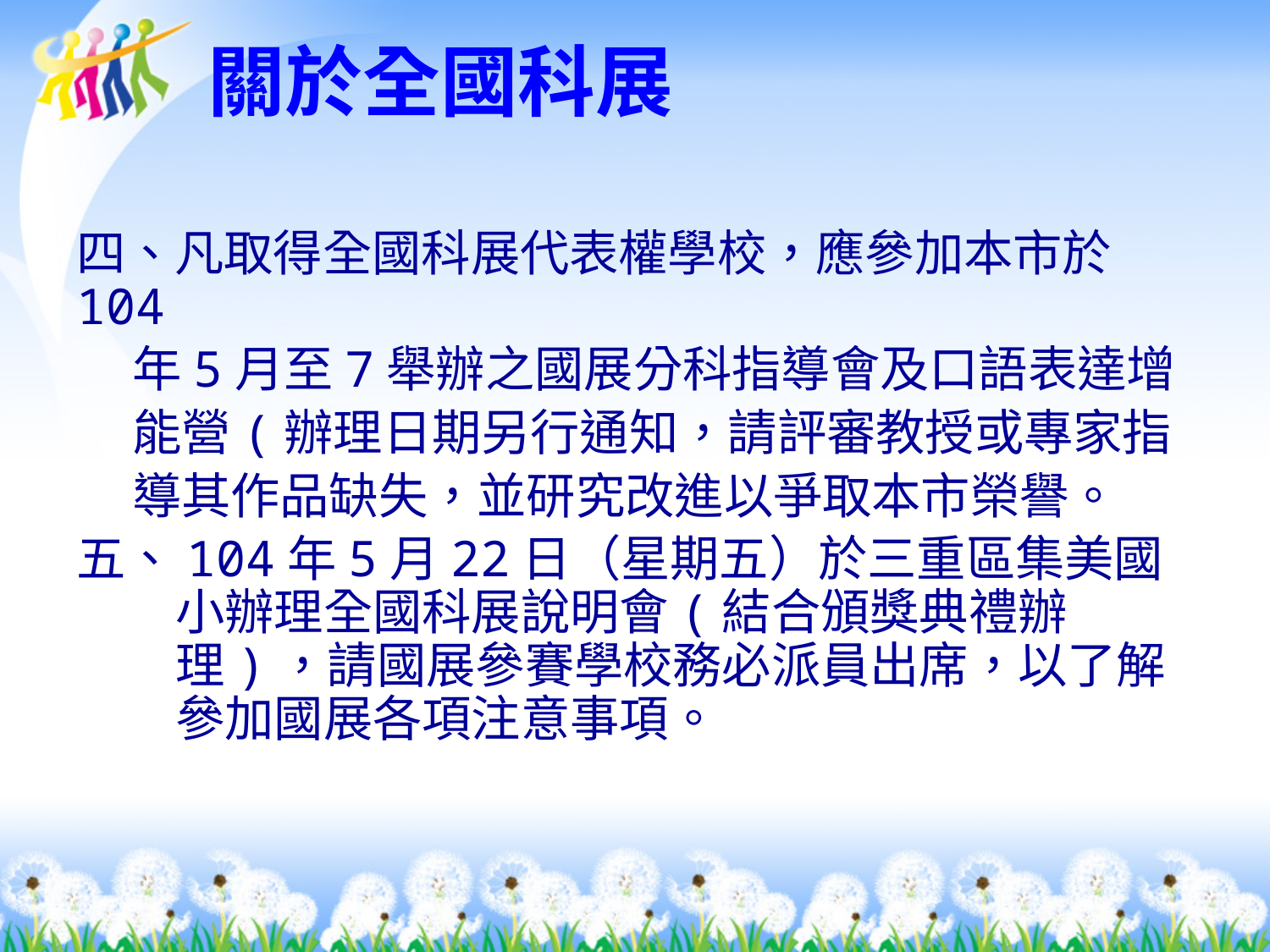

四、凡取得全國科展代表權學校，應參加本市於104
    年5月至7舉辦之國展分科指導會及口語表達增
    能營(辦理日期另行通知，請評審教授或專家指
    導其作品缺失，並研究改進以爭取本市榮譽。
五、104年5月22日（星期五）於三重區集美國小辦理全國科展說明會(結合頒獎典禮辦理)，請國展參賽學校務必派員出席，以了解參加國展各項注意事項。
關於全國科展